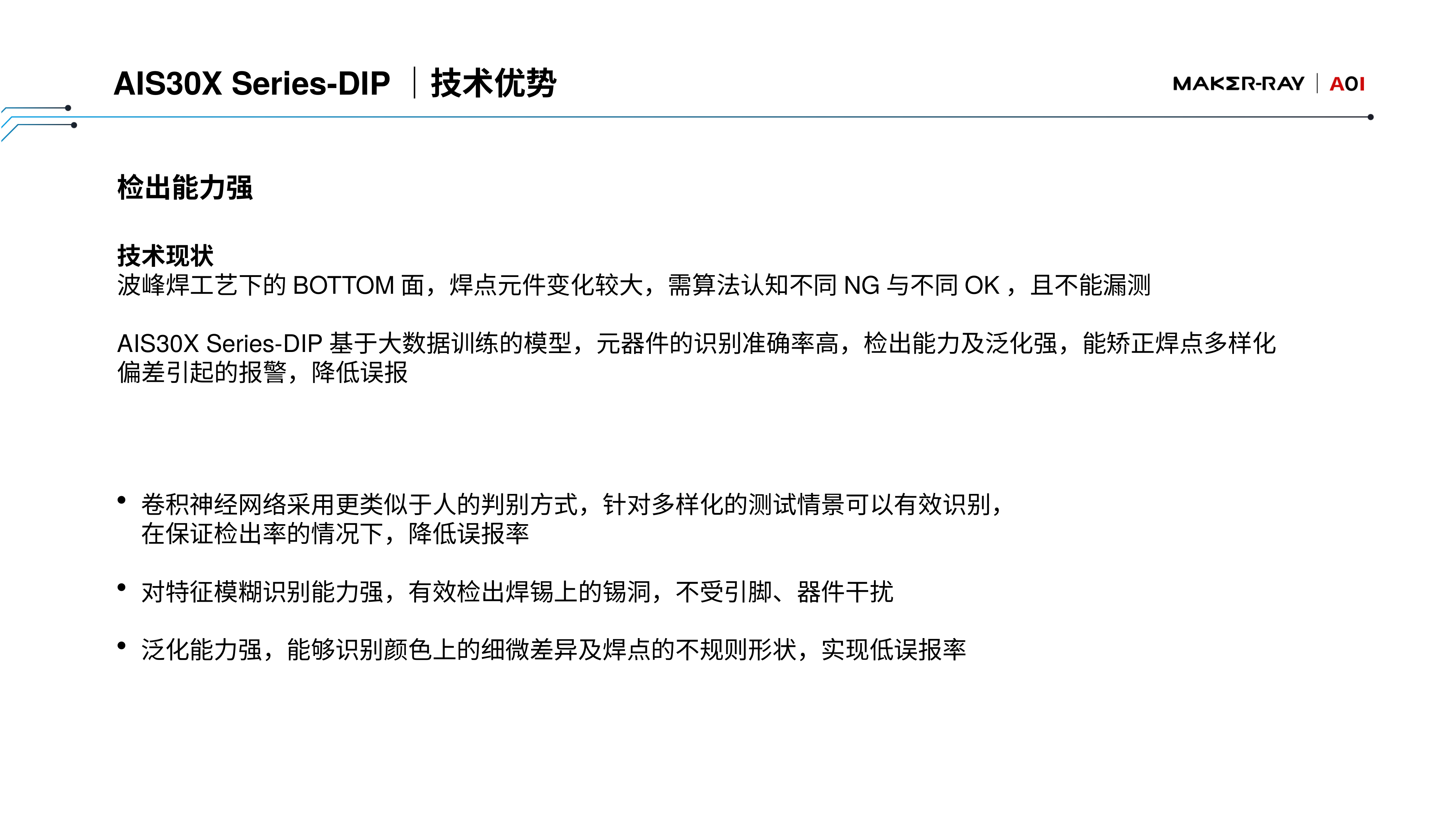

AIS30X Series-DIP｜技术优势
检出能力强
技术现状
波峰焊工艺下的BOTTOM面，焊点元件变化较大，需算法认知不同NG与不同OK，且不能漏测

AIS30X Series-DIP基于大数据训练的模型，元器件的识别准确率高，检出能力及泛化强，能矫正焊点多样化
偏差引起的报警，降低误报

卷积神经网络采用更类似于人的判别方式，针对多样化的测试情景可以有效识别，在保证检出率的情况下，降低误报率

对特征模糊识别能力强，有效检出焊锡上的锡洞，不受引脚、器件干扰

泛化能力强，能够识别颜色上的细微差异及焊点的不规则形状，实现低误报率